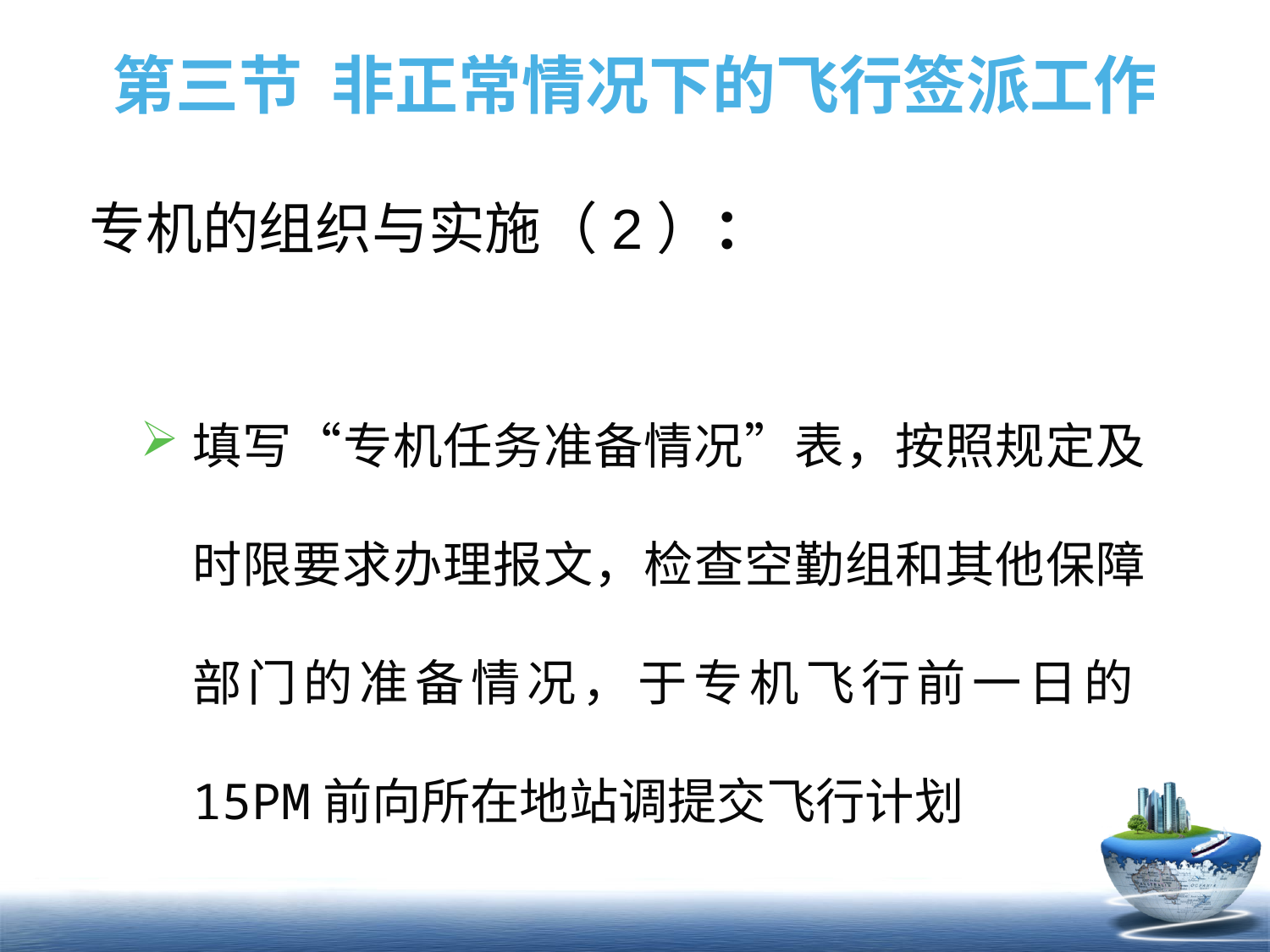

# 第三节  非正常情况下的飞行签派工作
专机的组织与实施（2）：
填写“专机任务准备情况”表，按照规定及时限要求办理报文，检查空勤组和其他保障部门的准备情况，于专机飞行前一日的15PM前向所在地站调提交飞行计划